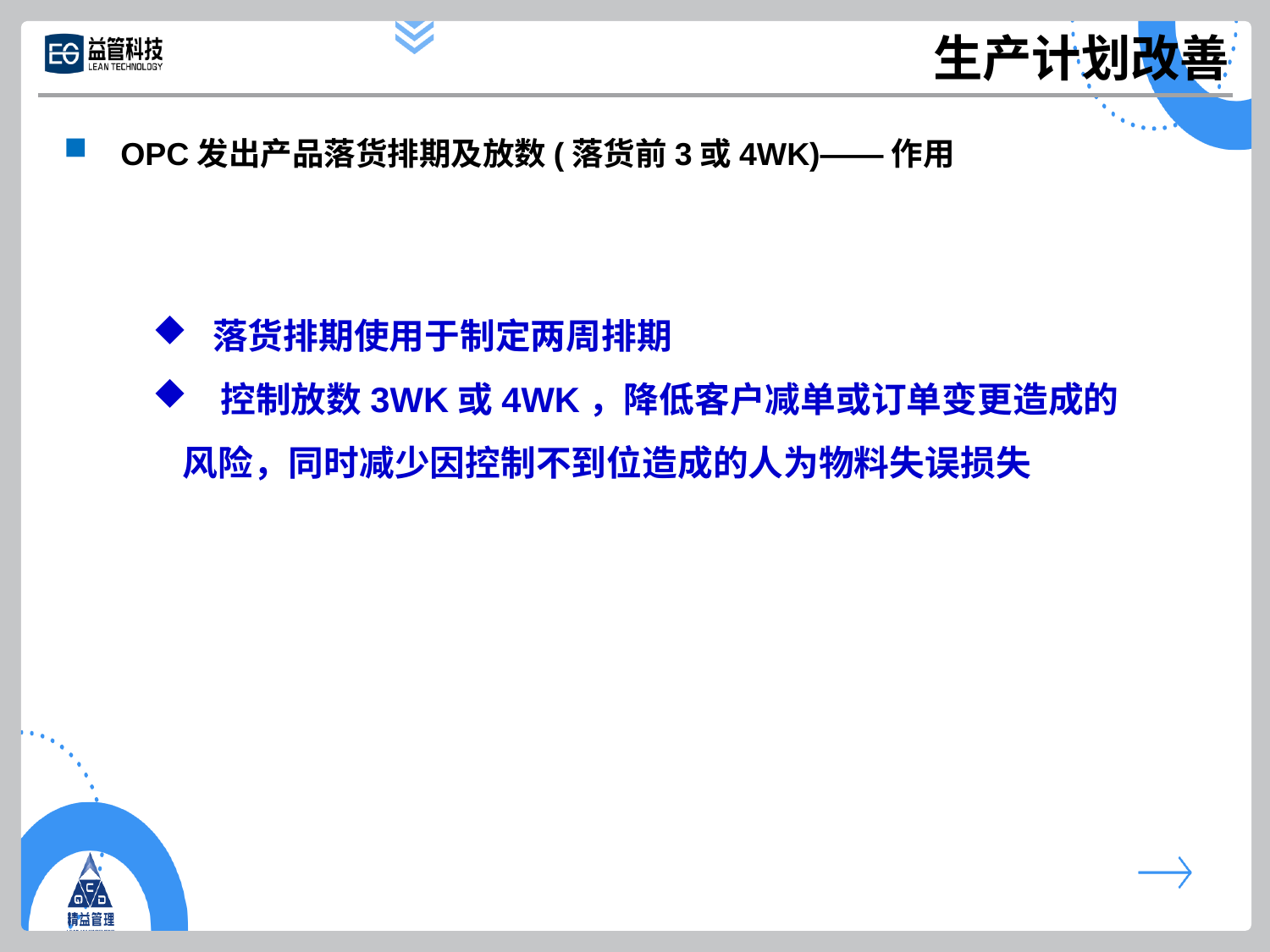

生产计划改善
 OPC发出产品落货排期及放数(落货前3或4WK)——作用
  落货排期使用于制定两周排期
   控制放数3WK或4WK，降低客户减单或订单变更造成的风险，同时减少因控制不到位造成的人为物料失误损失